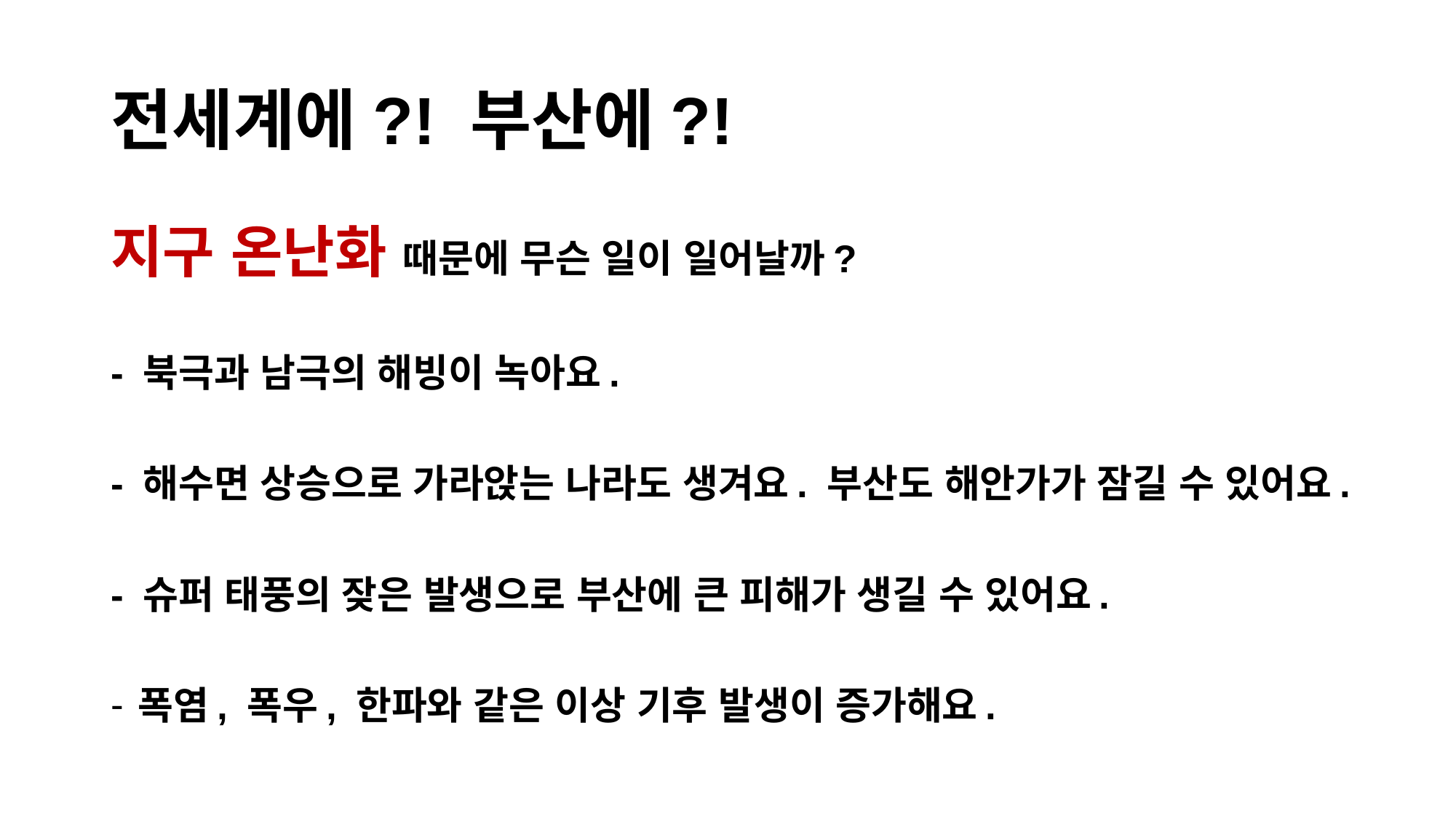

# 전세계에?! 부산에?!
지구 온난화 때문에 무슨 일이 일어날까?

- 북극과 남극의 해빙이 녹아요.

- 해수면 상승으로 가라앉는 나라도 생겨요. 부산도 해안가가 잠길 수 있어요.

- 슈퍼 태풍의 잦은 발생으로 부산에 큰 피해가 생길 수 있어요.

폭염, 폭우, 한파와 같은 이상 기후 발생이 증가해요.